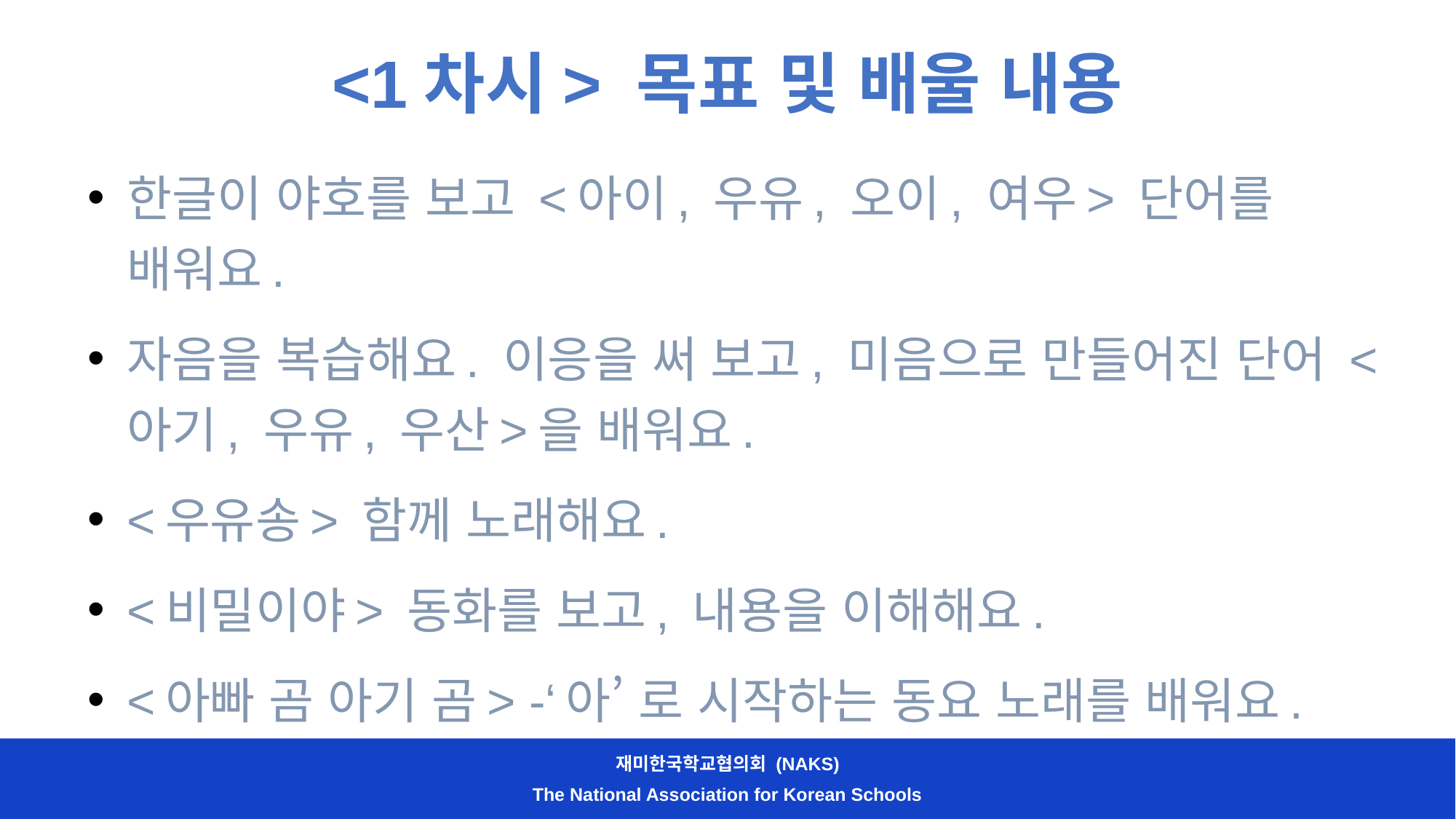

# <1차시> 목표 및 배울 내용
한글이 야호를 보고 <아이, 우유, 오이, 여우> 단어를 배워요.
자음을 복습해요. 이응을 써 보고, 미음으로 만들어진 단어 <아기, 우유, 우산>을 배워요.
<우유송> 함께 노래해요.
<비밀이야> 동화를 보고, 내용을 이해해요.
<아빠 곰 아기 곰> -‘아’ 로 시작하는 동요 노래를 배워요.
재미한국학교협의회 (NAKS)
The National Association for Korean Schools